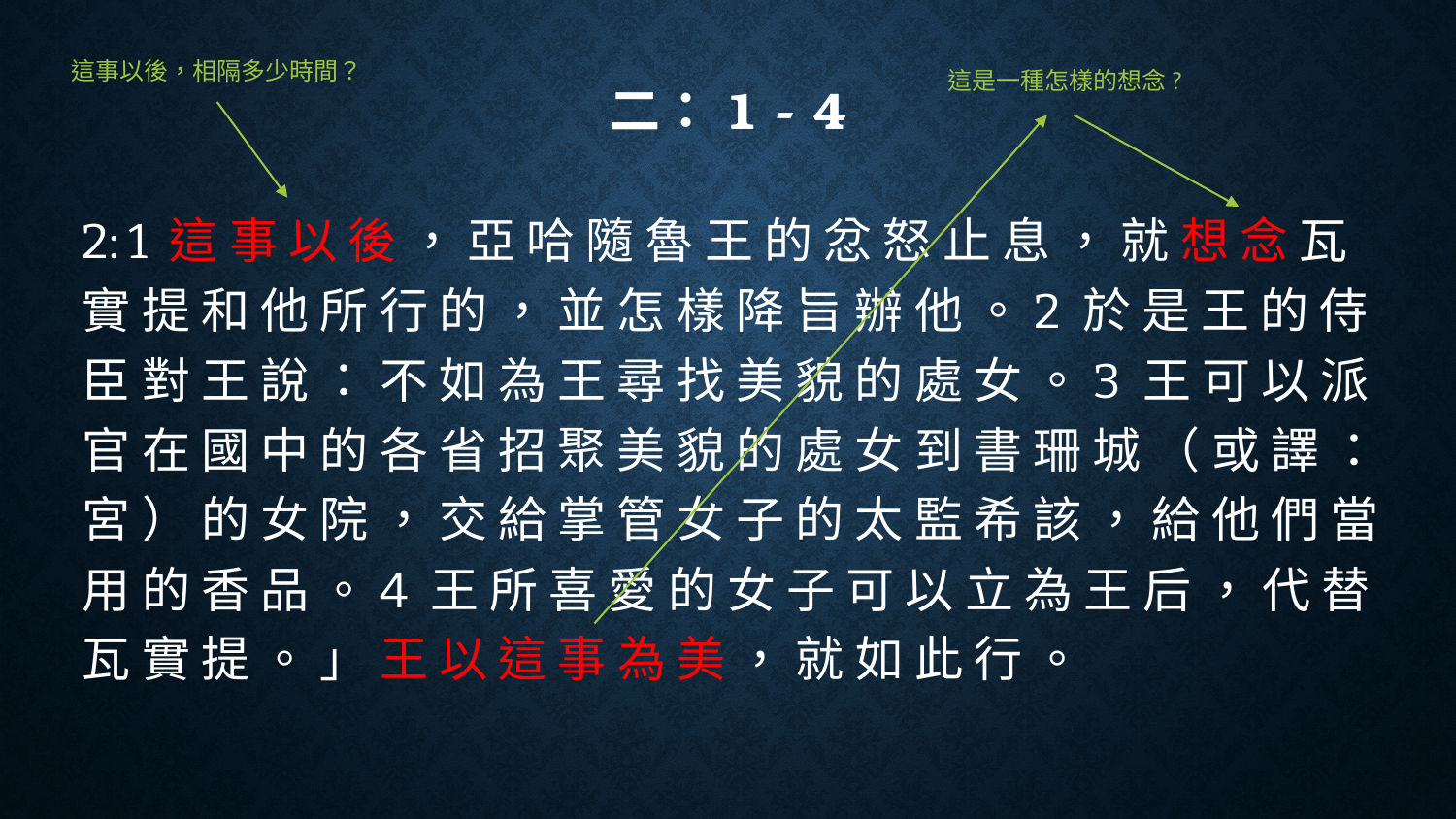

這事以後，相隔多少時間？
這是一種怎樣的想念?
# 二：1 - 4
2: 1 這 事 以 後 ， 亞 哈 隨 魯 王 的 忿 怒 止 息 ， 就 想 念 瓦 實 提 和 他 所 行 的 ， 並 怎 樣 降 旨 辦 他 。2 於 是 王 的 侍 臣 對 王 說 ： 不 如 為 王 尋 找 美 貌 的 處 女 。3 王 可 以 派 官 在 國 中 的 各 省 招 聚 美 貌 的 處 女 到 書 珊 城 （ 或 譯 ： 宮 ） 的 女 院 ， 交 給 掌 管 女 子 的 太 監 希 該 ， 給 他 們 當 用 的 香 品 。4 王 所 喜 愛 的 女 子 可 以 立 為 王 后 ， 代 替 瓦 實 提 。 」 王 以 這 事 為 美 ， 就 如 此 行 。